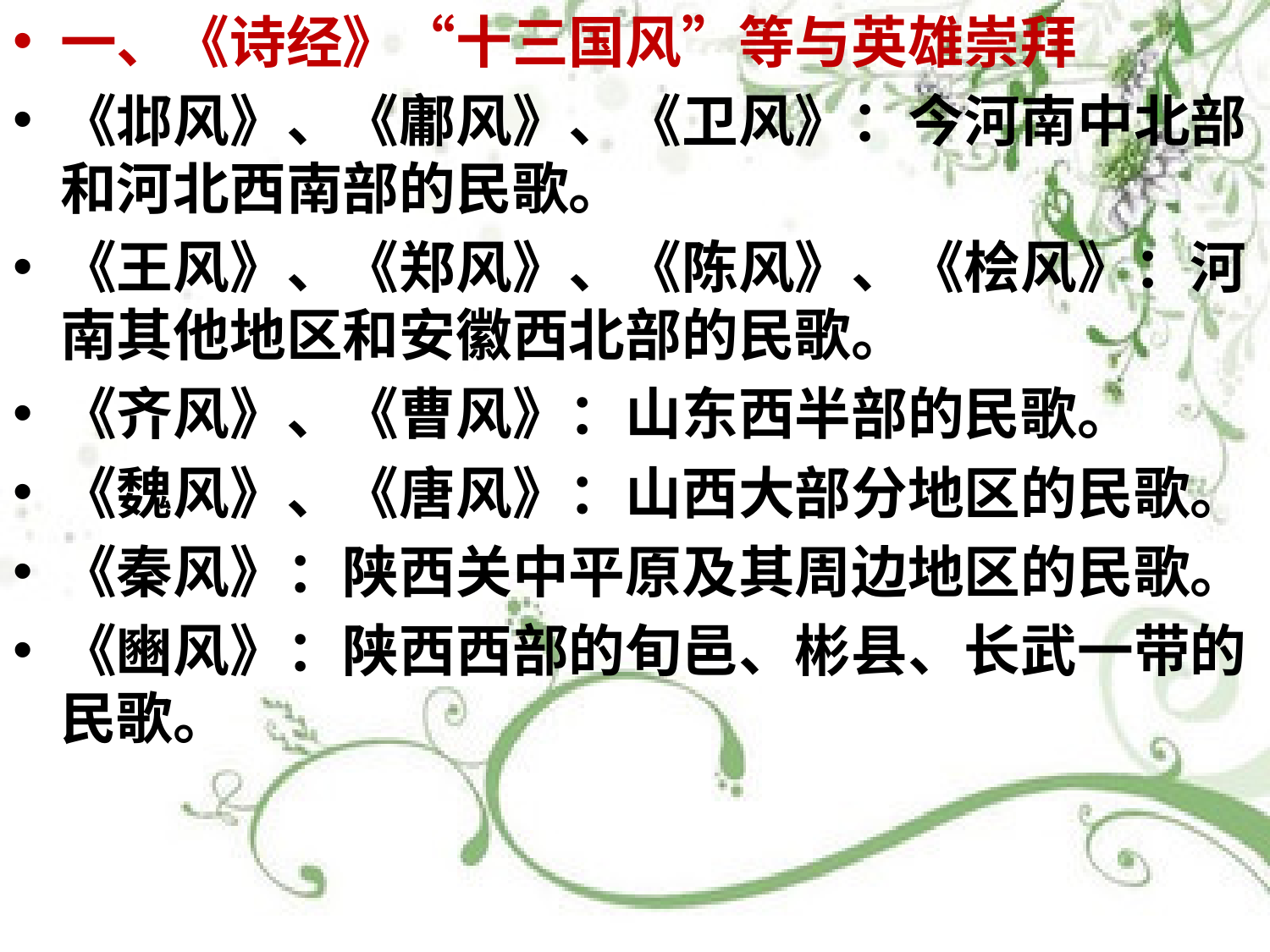

一、《诗经》“十三国风”等与英雄崇拜
《邶风》、《鄘风》、《卫风》：今河南中北部和河北西南部的民歌。
《王风》、《郑风》、《陈风》、《桧风》：河南其他地区和安徽西北部的民歌。
《齐风》、《曹风》：山东西半部的民歌。
《魏风》、《唐风》：山西大部分地区的民歌。
《秦风》：陕西关中平原及其周边地区的民歌。
《豳风》：陕西西部的旬邑、彬县、长武一带的民歌。